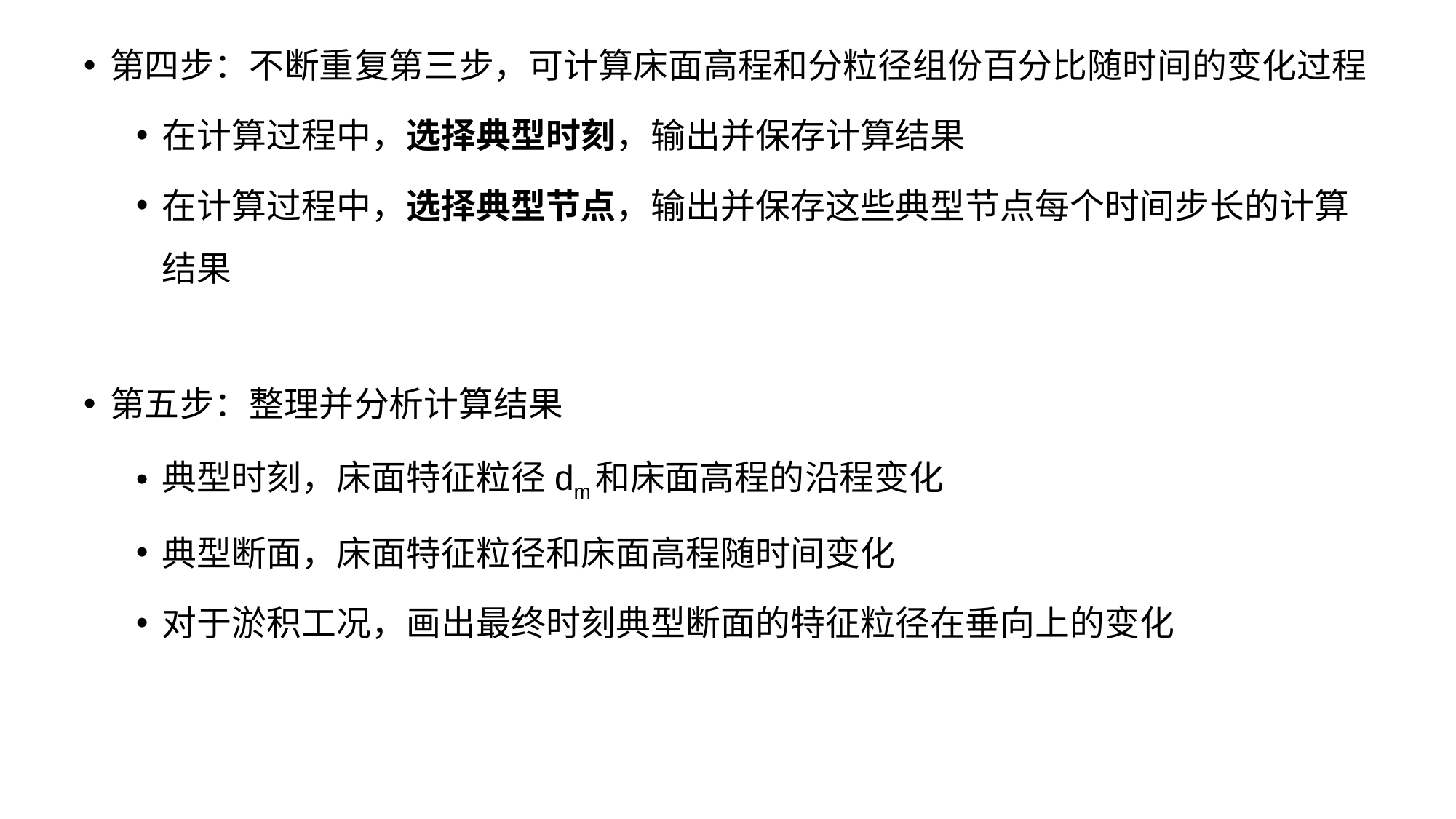

第四步：不断重复第三步，可计算床面高程和分粒径组份百分比随时间的变化过程
在计算过程中，选择典型时刻，输出并保存计算结果
在计算过程中，选择典型节点，输出并保存这些典型节点每个时间步长的计算结果

第五步：整理并分析计算结果
典型时刻，床面特征粒径dm和床面高程的沿程变化
典型断面，床面特征粒径和床面高程随时间变化
对于淤积工况，画出最终时刻典型断面的特征粒径在垂向上的变化